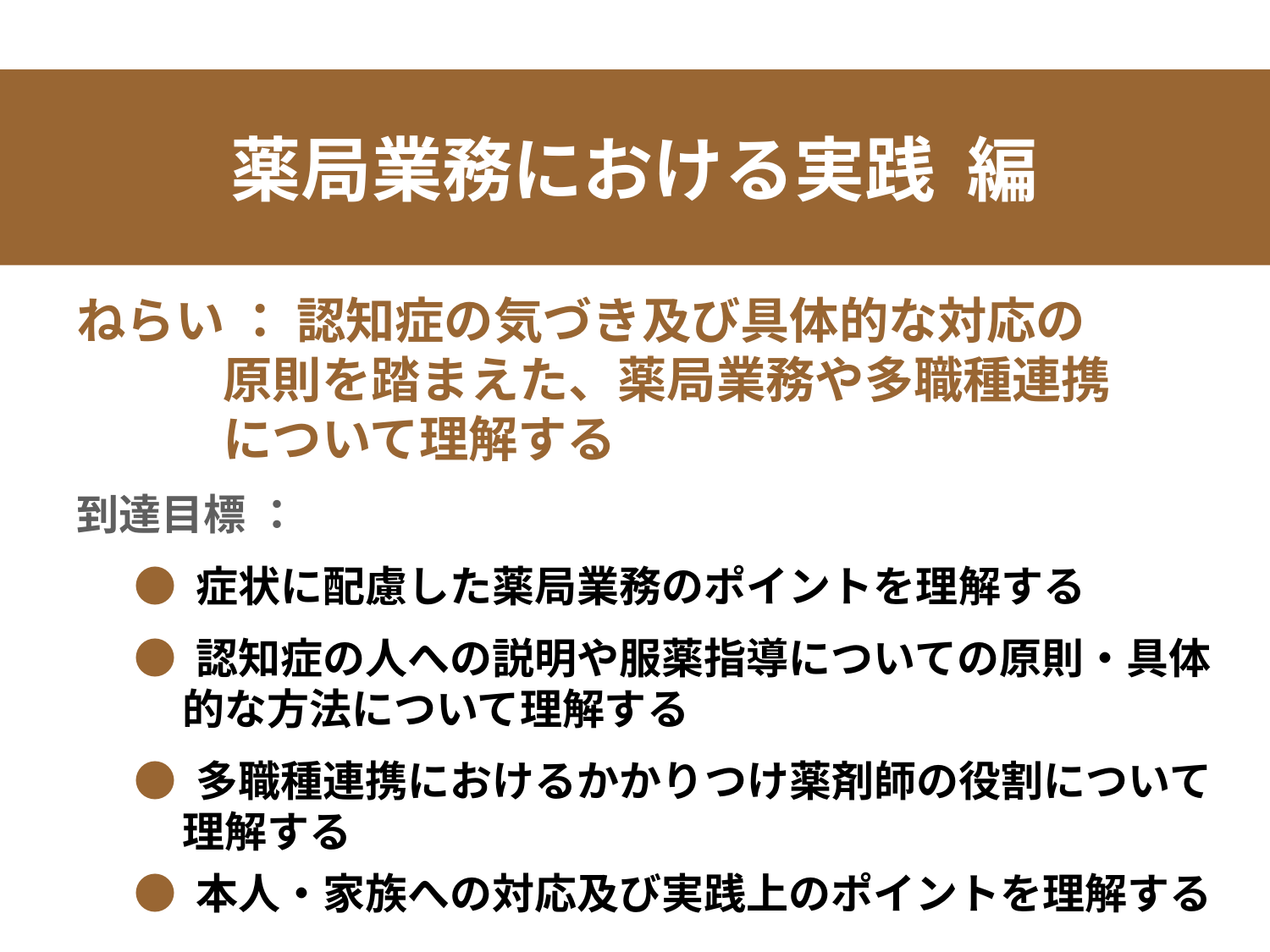

薬局業務における実践  編
ねらい ： 認知症の気づき及び具体的な対応の
            原則を踏まえた、薬局業務や多職種連携
            について理解する
到達目標 ：
      ● 症状に配慮した薬局業務のポイントを理解する
      ● 認知症の人への説明や服薬指導についての原則・具体
          的な方法について理解する
      ● 多職種連携におけるかかりつけ薬剤師の役割について
          理解する
      ● 本人・家族への対応及び実践上のポイントを理解する